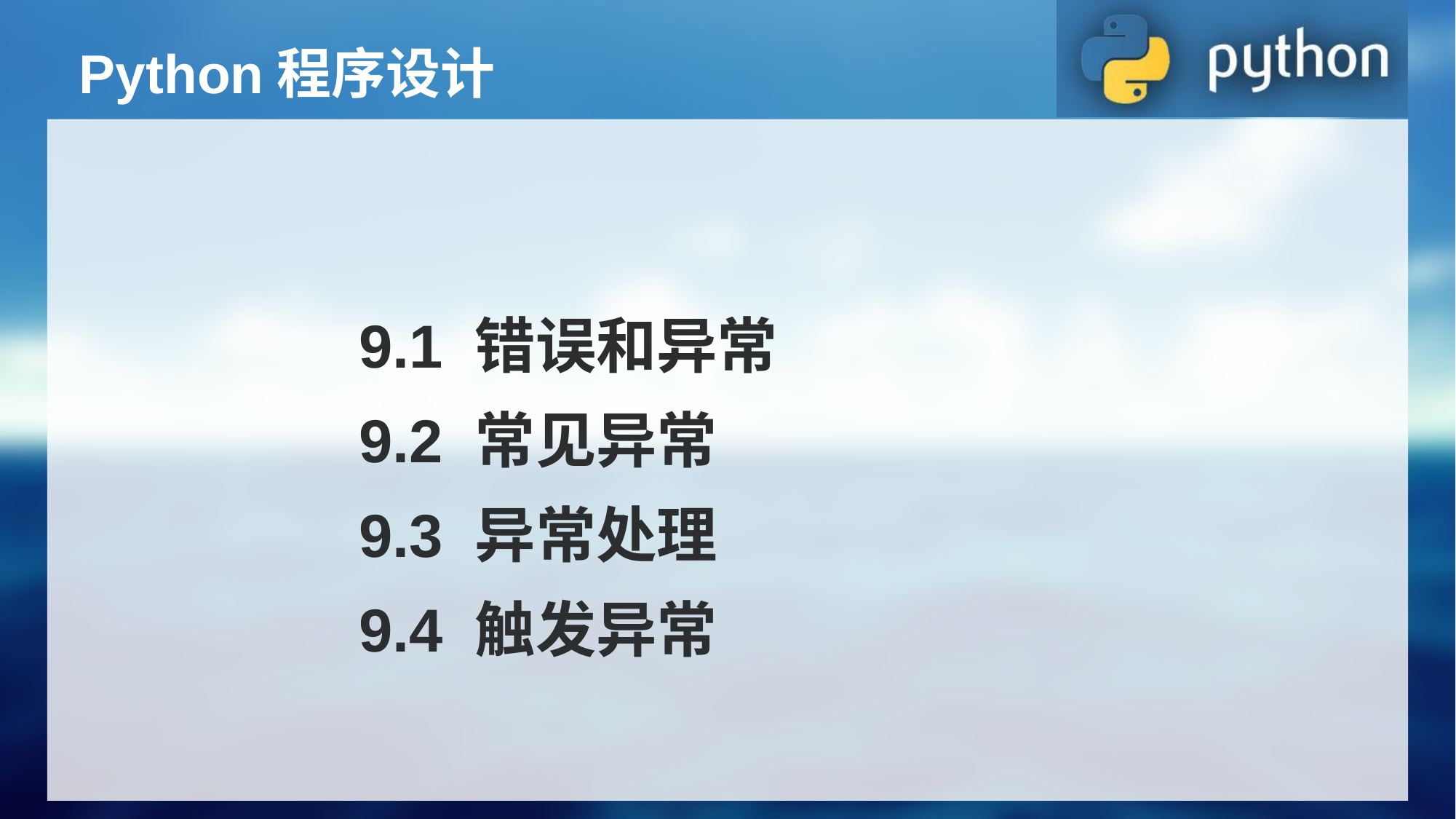

Python程序设计
9.1 错误和异常
9.2 常见异常
9.3 异常处理
9.4 触发异常